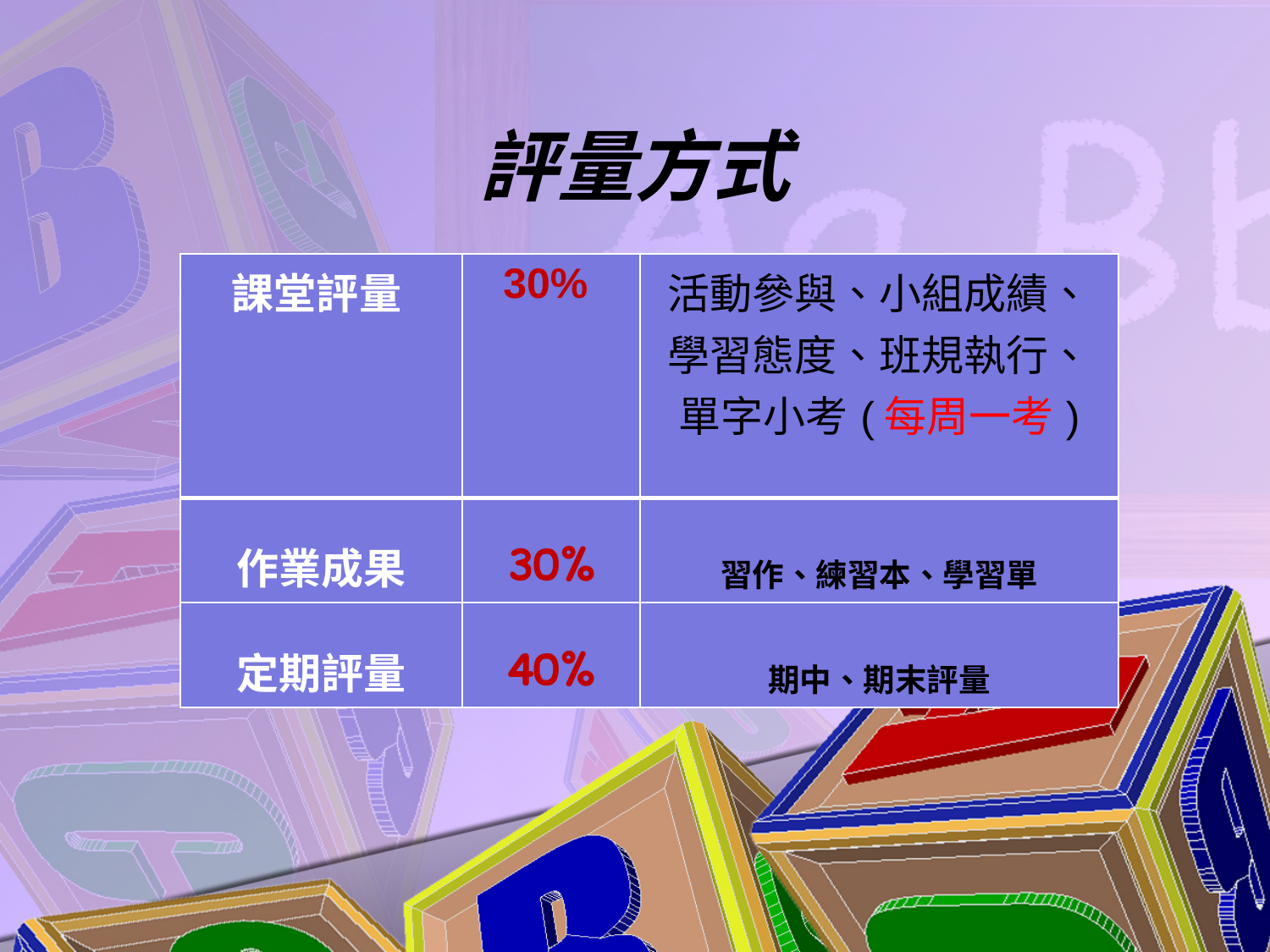

# 評量方式
| 課堂評量 | 30% | 活動參與、小組成績、 學習態度、班規執行、 單字小考(每周一考) |
| --- | --- | --- |
| 作業成果 | 30% | 習作、練習本、學習單 |
| 定期評量 | 40% | 期中、期末評量 |